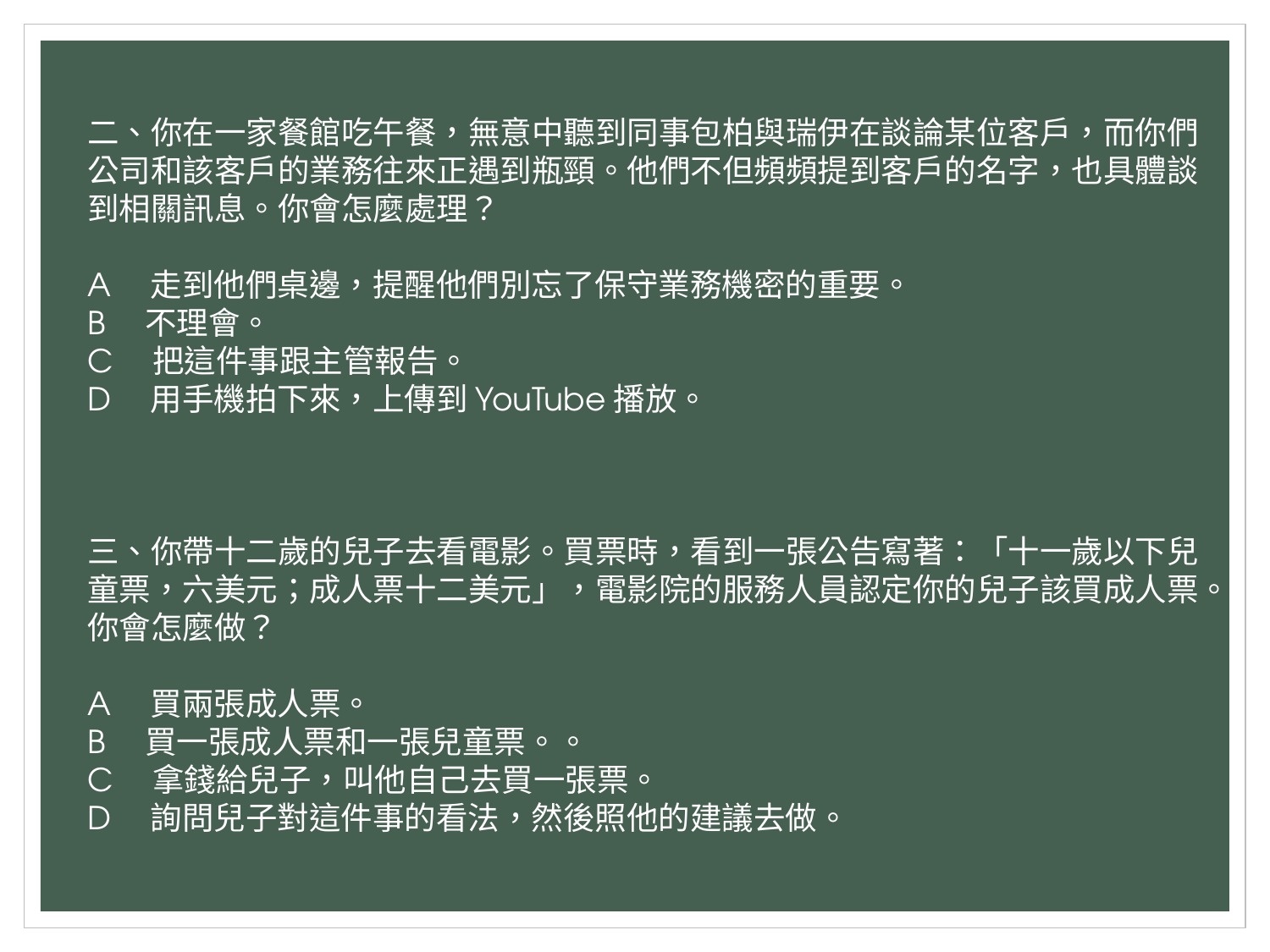

二、你在一家餐館吃午餐，無意中聽到同事包柏與瑞伊在談論某位客戶，而你們公司和該客戶的業務往來正遇到瓶頸。他們不但頻頻提到客戶的名字，也具體談到相關訊息。你會怎麼處理？

A　走到他們桌邊，提醒他們別忘了保守業務機密的重要。
B　不理會。
C　把這件事跟主管報告。
D　用手機拍下來，上傳到YouTube播放。

三、你帶十二歲的兒子去看電影。買票時，看到一張公告寫著：「十一歲以下兒童票，六美元；成人票十二美元」，電影院的服務人員認定你的兒子該買成人票。你會怎麼做？

A　買兩張成人票。
B　買一張成人票和一張兒童票。。
C　拿錢給兒子，叫他自己去買一張票。
D　詢問兒子對這件事的看法，然後照他的建議去做。